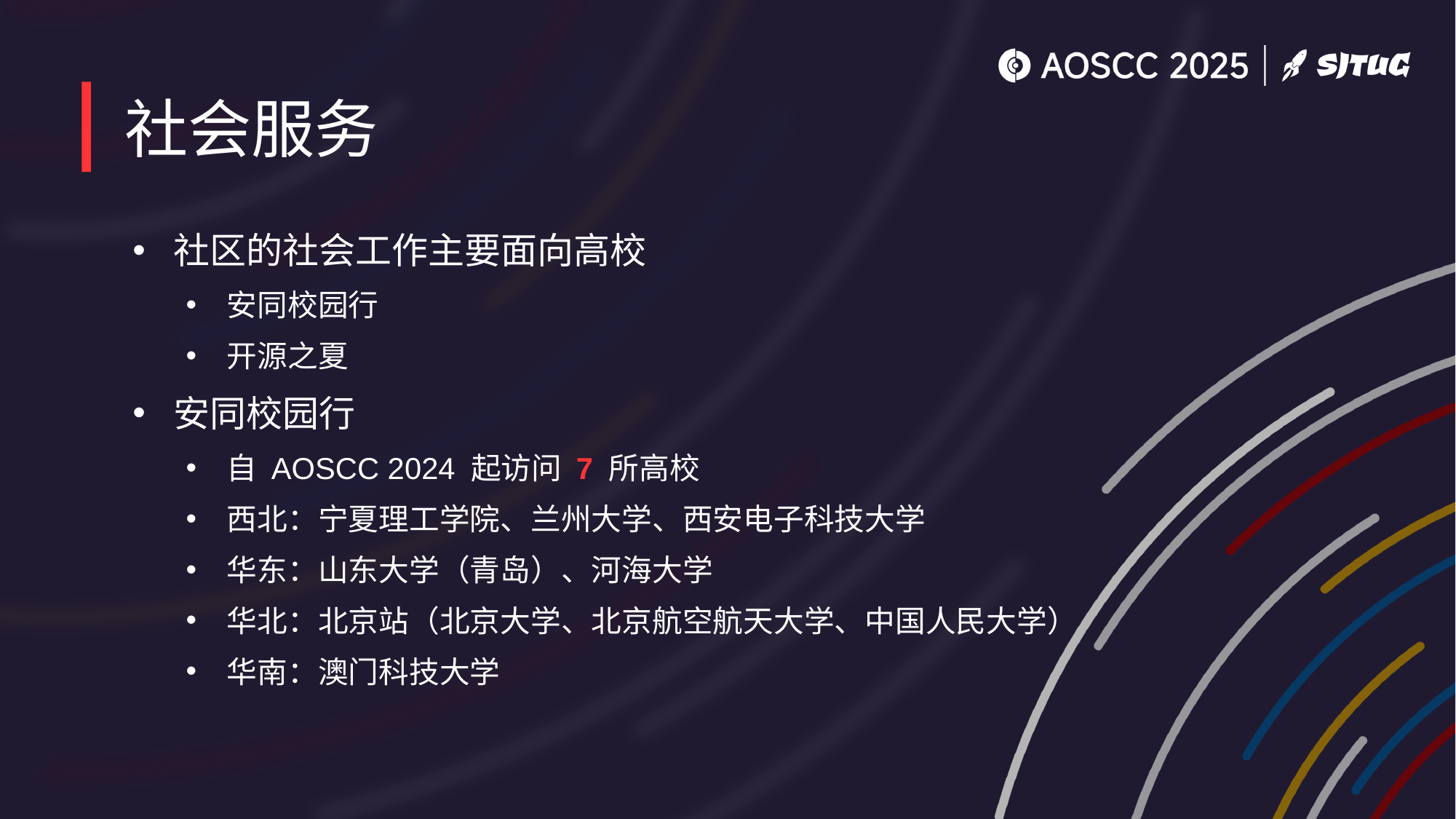

# 社会服务
社区的社会工作主要面向高校
安同校园行
开源之夏
安同校园行
自 AOSCC 2024 起访问 7 所高校
西北：宁夏理工学院、兰州大学、西安电子科技大学
华东：山东大学（青岛）、河海大学
华北：北京站（北京大学、北京航空航天大学、中国人民大学）
华南：澳门科技大学